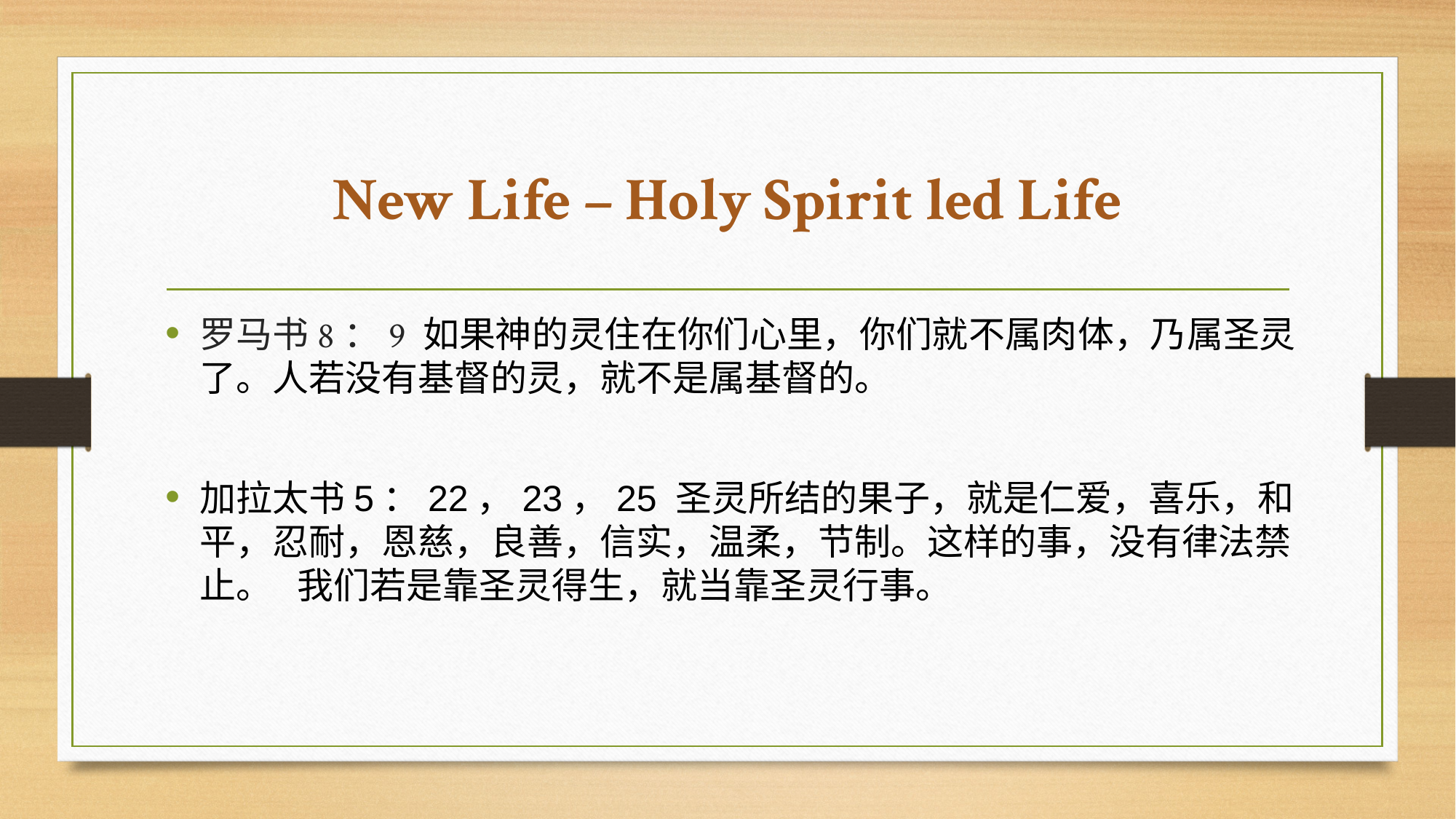

# New Life – Holy Spirit led Life
罗马书8：9 如果神的灵住在你们心里，你们就不属肉体，乃属圣灵了。人若没有基督的灵，就不是属基督的。

加拉太书5：22，23，25 圣灵所结的果子，就是仁爱，喜乐，和平，忍耐，恩慈，良善，信实，温柔，节制。这样的事，没有律法禁止。   我们若是靠圣灵得生，就当靠圣灵行事。